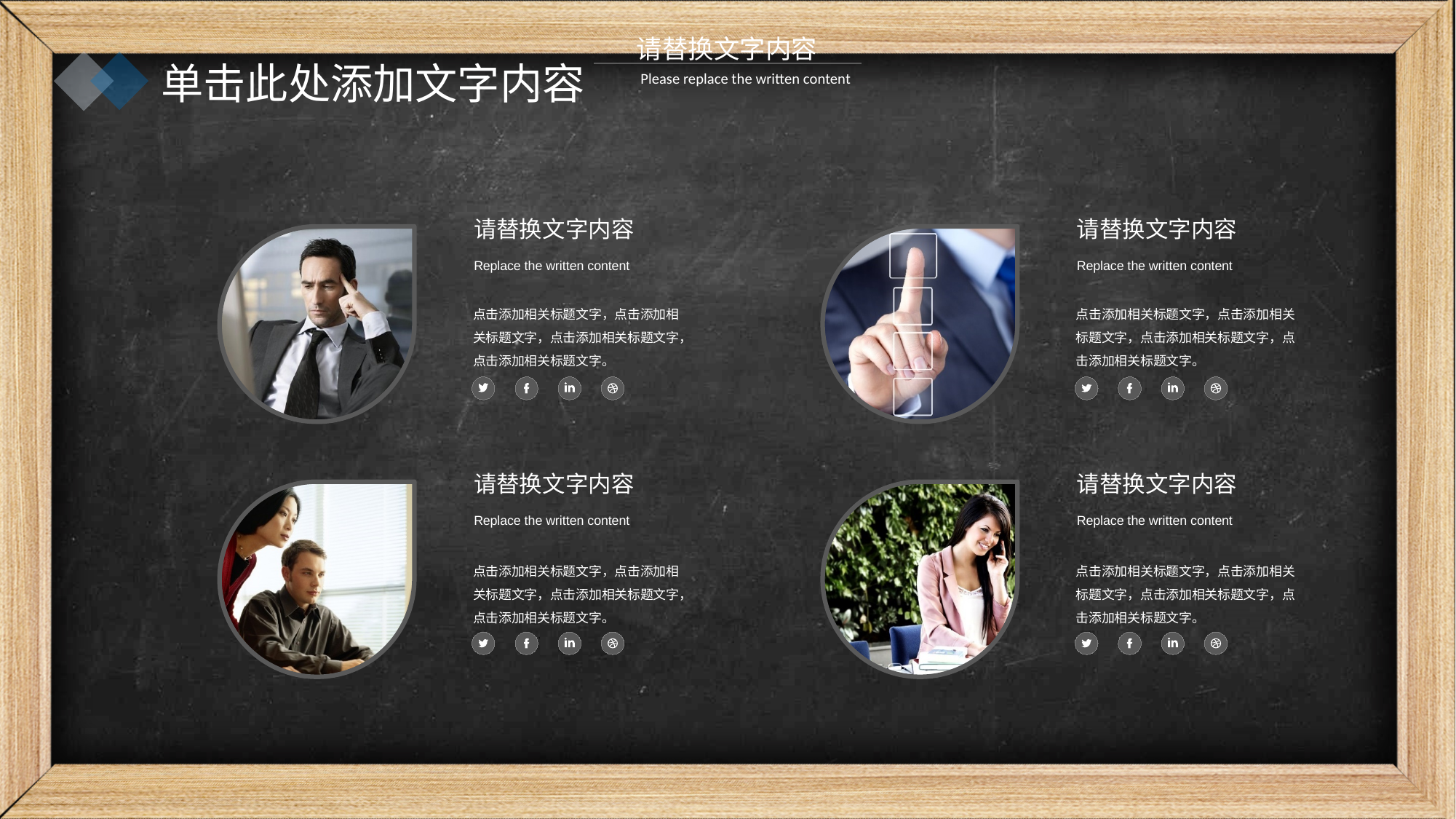

请替换文字内容
单击此处添加文字内容

Please replace the written content
请替换文字内容
请替换文字内容

Replace the written content
Replace the written content
点击添加相关标题文字，点击添加相关标题文字，点击添加相关标题文字，点击添加相关标题文字。
点击添加相关标题文字，点击添加相关标题文字，点击添加相关标题文字，点击添加相关标题文字。

请替换文字内容
请替换文字内容

Replace the written content
Replace the written content
点击添加相关标题文字，点击添加相关标题文字，点击添加相关标题文字，点击添加相关标题文字。
点击添加相关标题文字，点击添加相关标题文字，点击添加相关标题文字，点击添加相关标题文字。